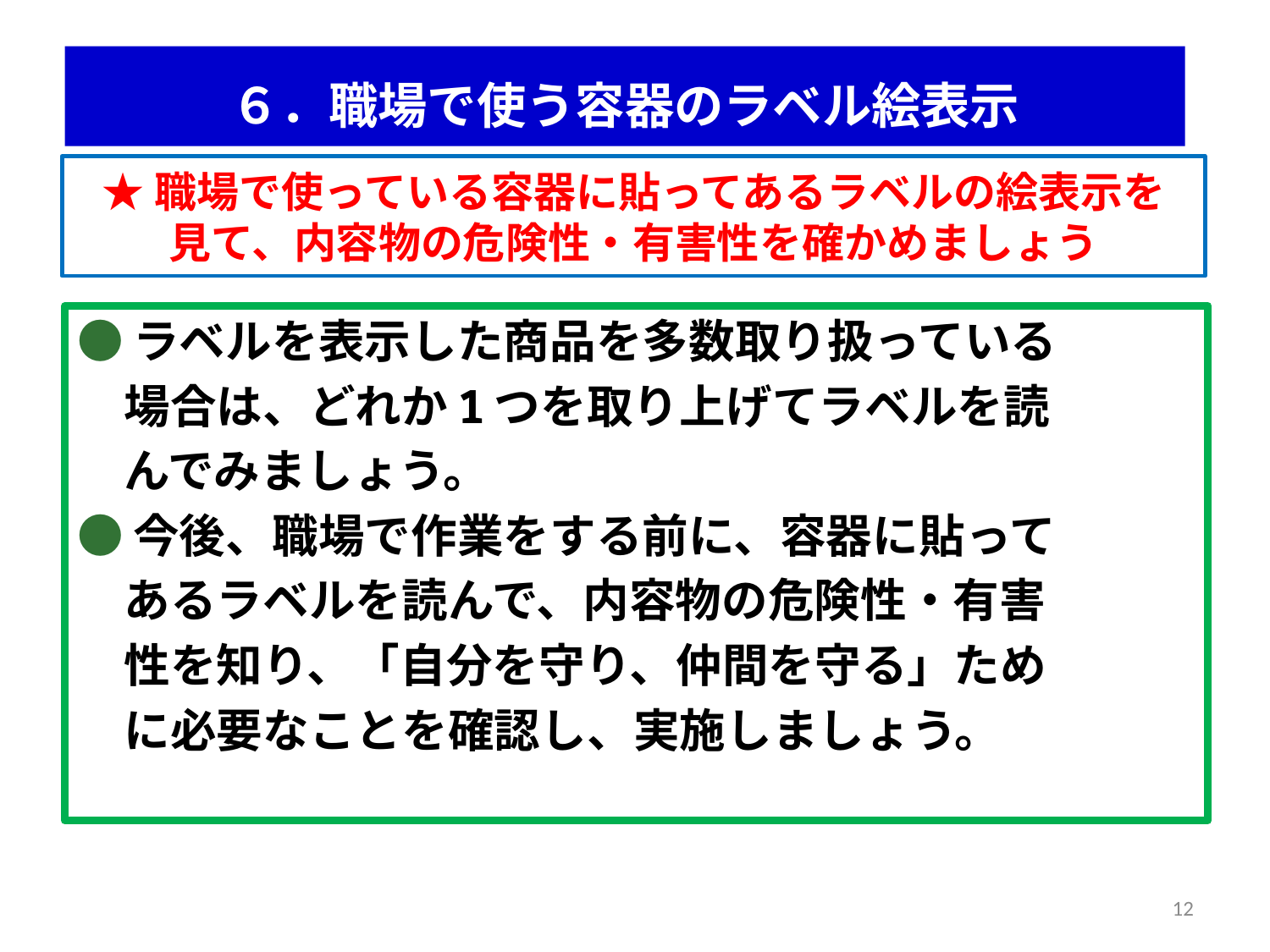

６．職場で使う容器のラベル絵表示
# ★職場で使っている容器に貼ってあるラベルの絵表示を 見て、内容物の危険性・有害性を確かめましょう
●ラベルを表示した商品を多数取り扱っている
　場合は、どれか1つを取り上げてラベルを読
　んでみましょう。
●今後、職場で作業をする前に、容器に貼って
　あるラベルを読んで、内容物の危険性・有害
　性を知り、「自分を守り、仲間を守る」ため
　に必要なことを確認し、実施しましょう。
12